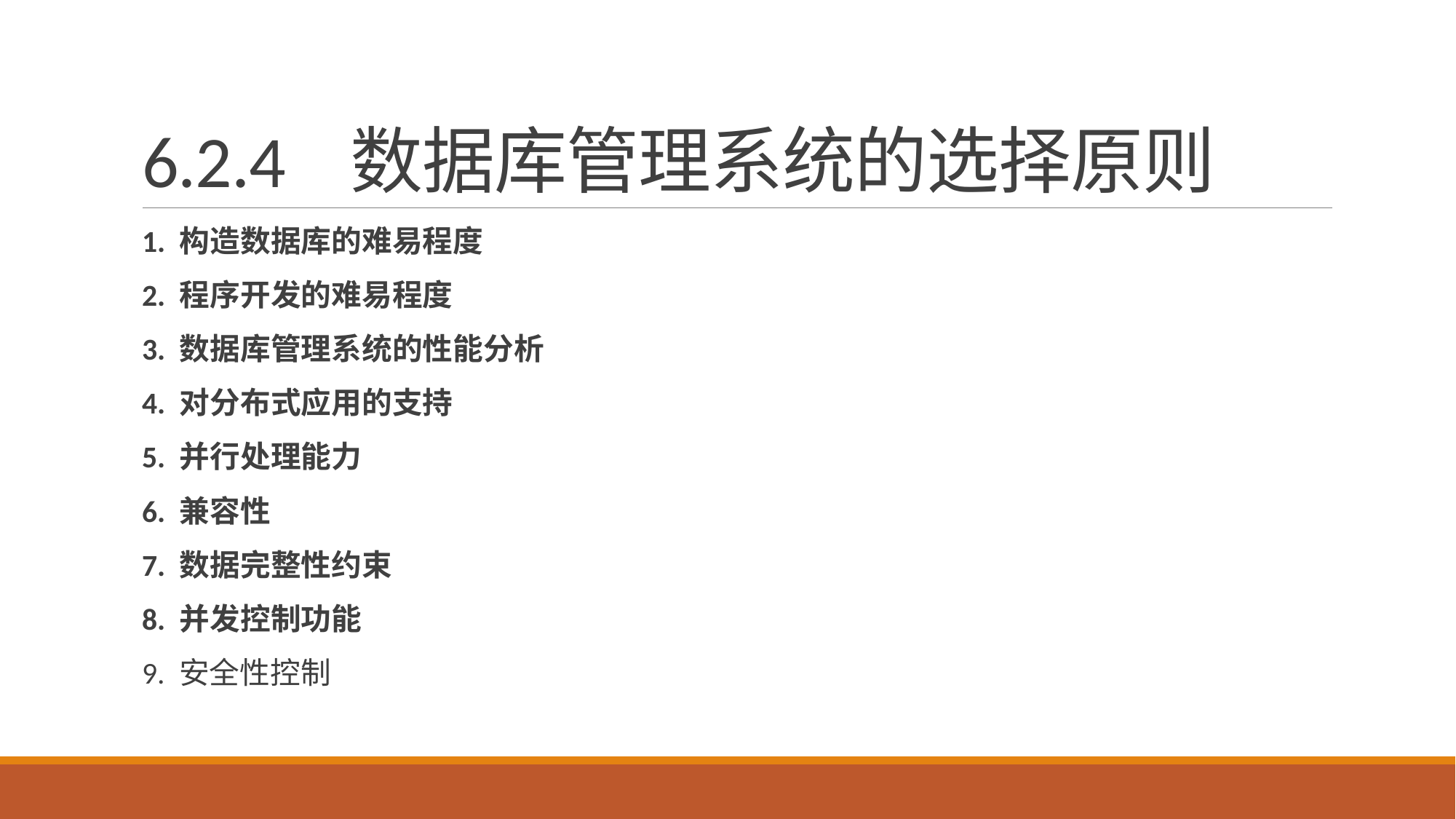

# 6.2.4   数据库管理系统的选择原则
1. 构造数据库的难易程度
2. 程序开发的难易程度
3. 数据库管理系统的性能分析
4. 对分布式应用的支持
5. 并行处理能力
6. 兼容性
7. 数据完整性约束
8. 并发控制功能
9. 安全性控制